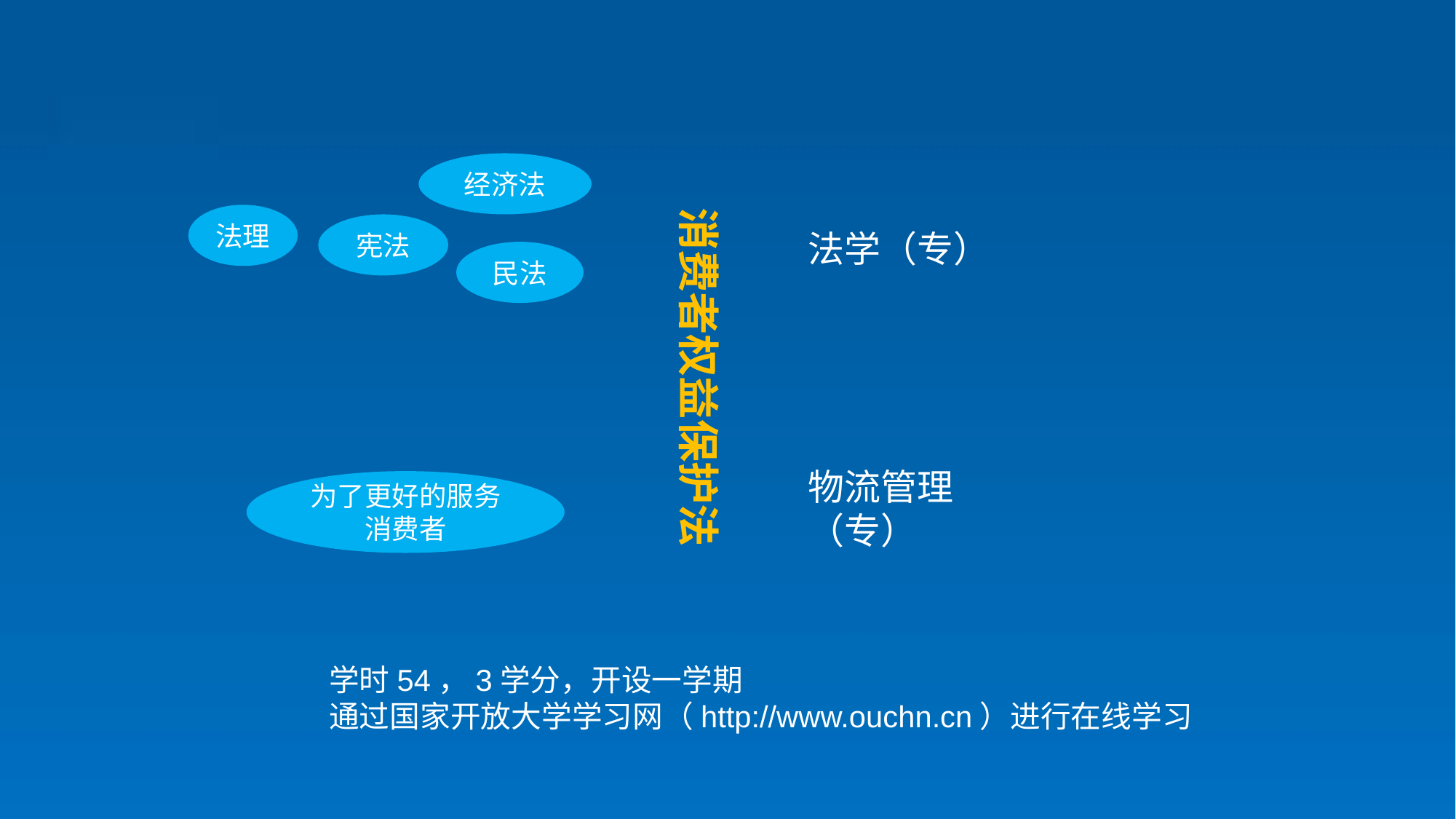

经济法
消费者权益保护法
法理
宪法
法学（专）
民法
物流管理（专）
为了更好的服务消费者
学时54，3学分，开设一学期
通过国家开放大学学习网（http://www.ouchn.cn）进行在线学习